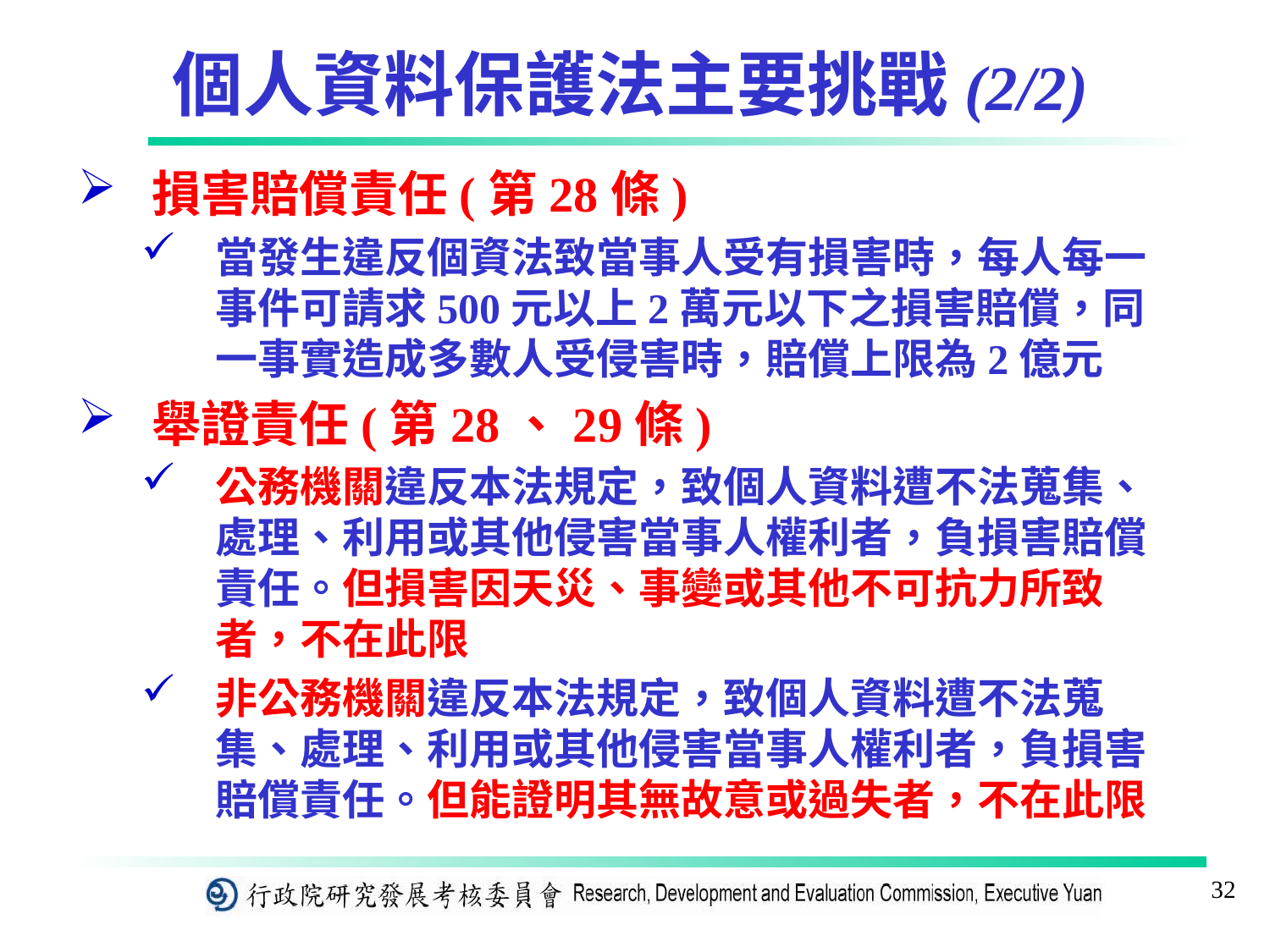

# 個人資料保護法主要挑戰(2/2)
損害賠償責任(第28條)
當發生違反個資法致當事人受有損害時，每人每一事件可請求500元以上2萬元以下之損害賠償，同一事實造成多數人受侵害時，賠償上限為2億元
舉證責任(第28、29條)
公務機關違反本法規定，致個人資料遭不法蒐集、處理、利用或其他侵害當事人權利者，負損害賠償責任。但損害因天災、事變或其他不可抗力所致者，不在此限
非公務機關違反本法規定，致個人資料遭不法蒐集、處理、利用或其他侵害當事人權利者，負損害賠償責任。但能證明其無故意或過失者，不在此限

32